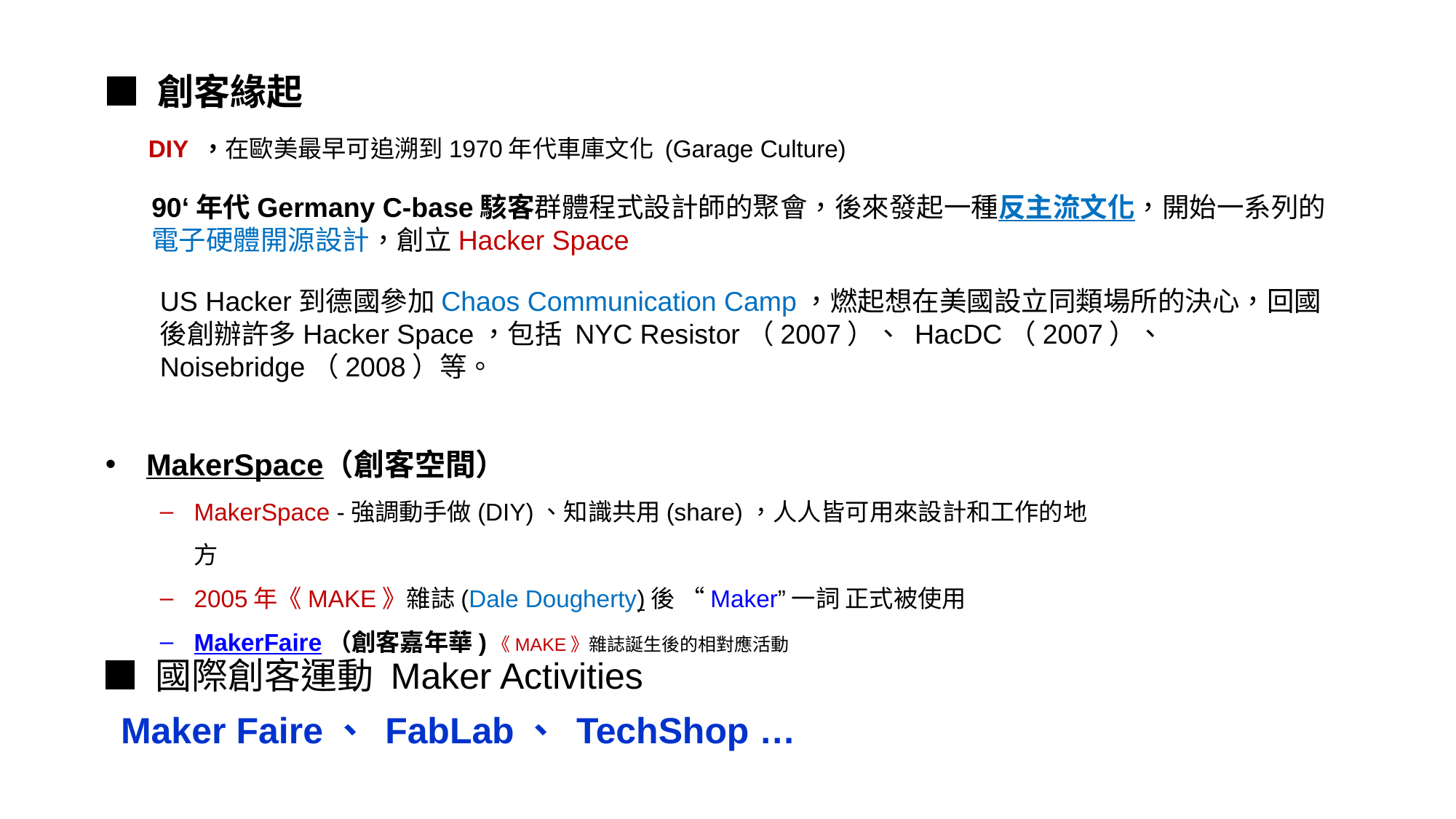

■ 創客緣起
DIY ，在歐美最早可追溯到1970年代車庫文化 (Garage Culture)
90‘年代Germany C-base駭客群體程式設計師的聚會，後來發起一種反主流文化，開始一系列的電子硬體開源設計，創立Hacker Space
US Hacker到德國參加Chaos Communication Camp，燃起想在美國設立同類場所的決心，回國後創辦許多Hacker Space，包括 NYC Resistor（2007）、 HacDC（2007）、 Noisebridge（2008）等。

MakerSpace（創客空間）
MakerSpace -強調動手做(DIY)、知識共用(share)，人人皆可用來設計和工作的地方
2005年《MAKE》雜誌(Dale Dougherty)後 “Maker”一詞 正式被使用
MakerFaire（創客嘉年華)《MAKE》雜誌誕生後的相對應活動
■ 國際創客運動 Maker Activities
Maker Faire、 FabLab、 TechShop …